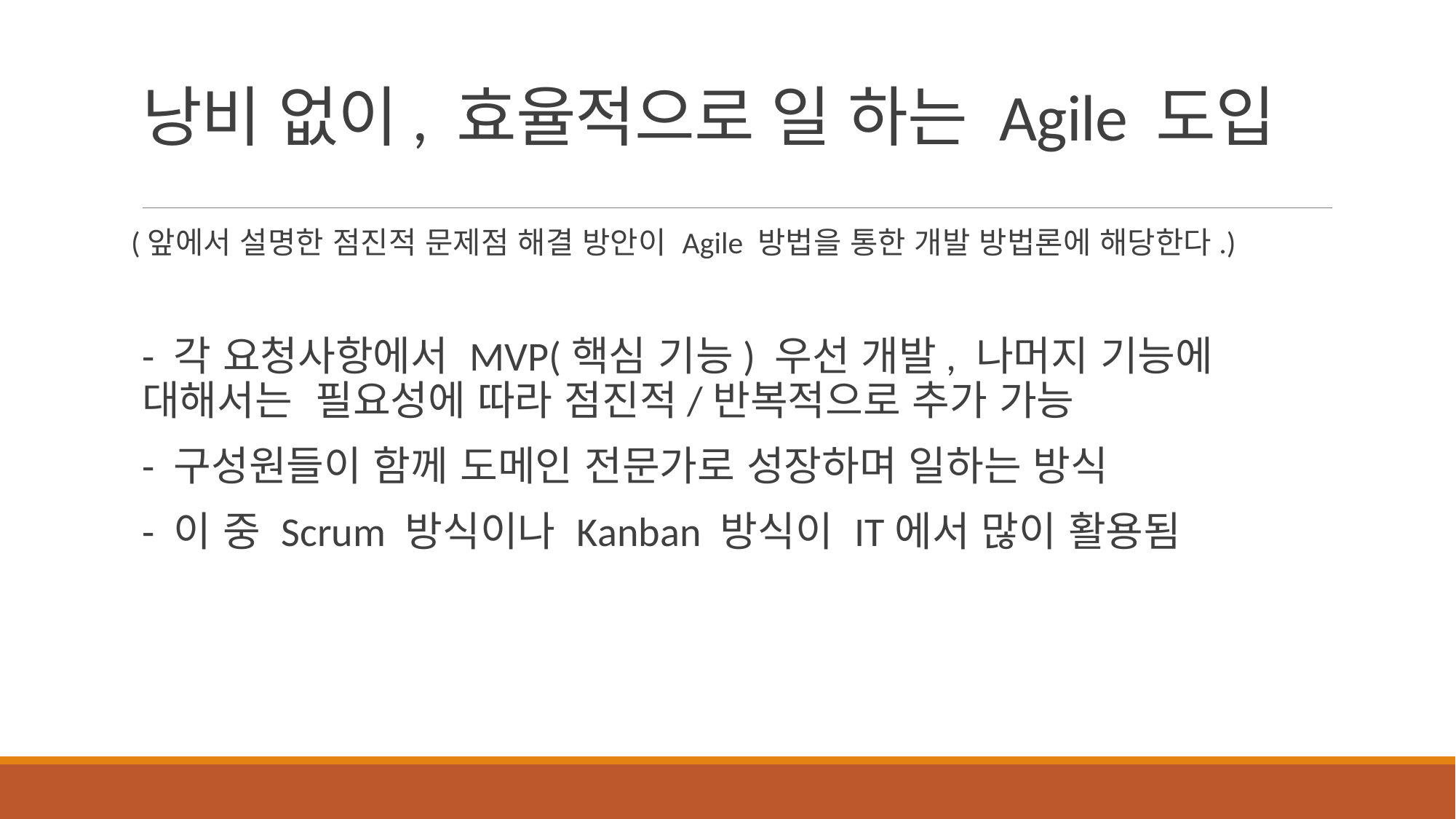

# 낭비 없이, 효율적으로 일 하는 Agile 도입
(앞에서 설명한 점진적 문제점 해결 방안이 Agile 방법을 통한 개발 방법론에 해당한다.)

- 각 요청사항에서 MVP(핵심 기능) 우선 개발, 나머지 기능에 대해서는  필요성에 따라 점진적/반복적으로 추가 가능
- 구성원들이 함께 도메인 전문가로 성장하며 일하는 방식
- 이 중 Scrum 방식이나 Kanban 방식이 IT에서 많이 활용됨